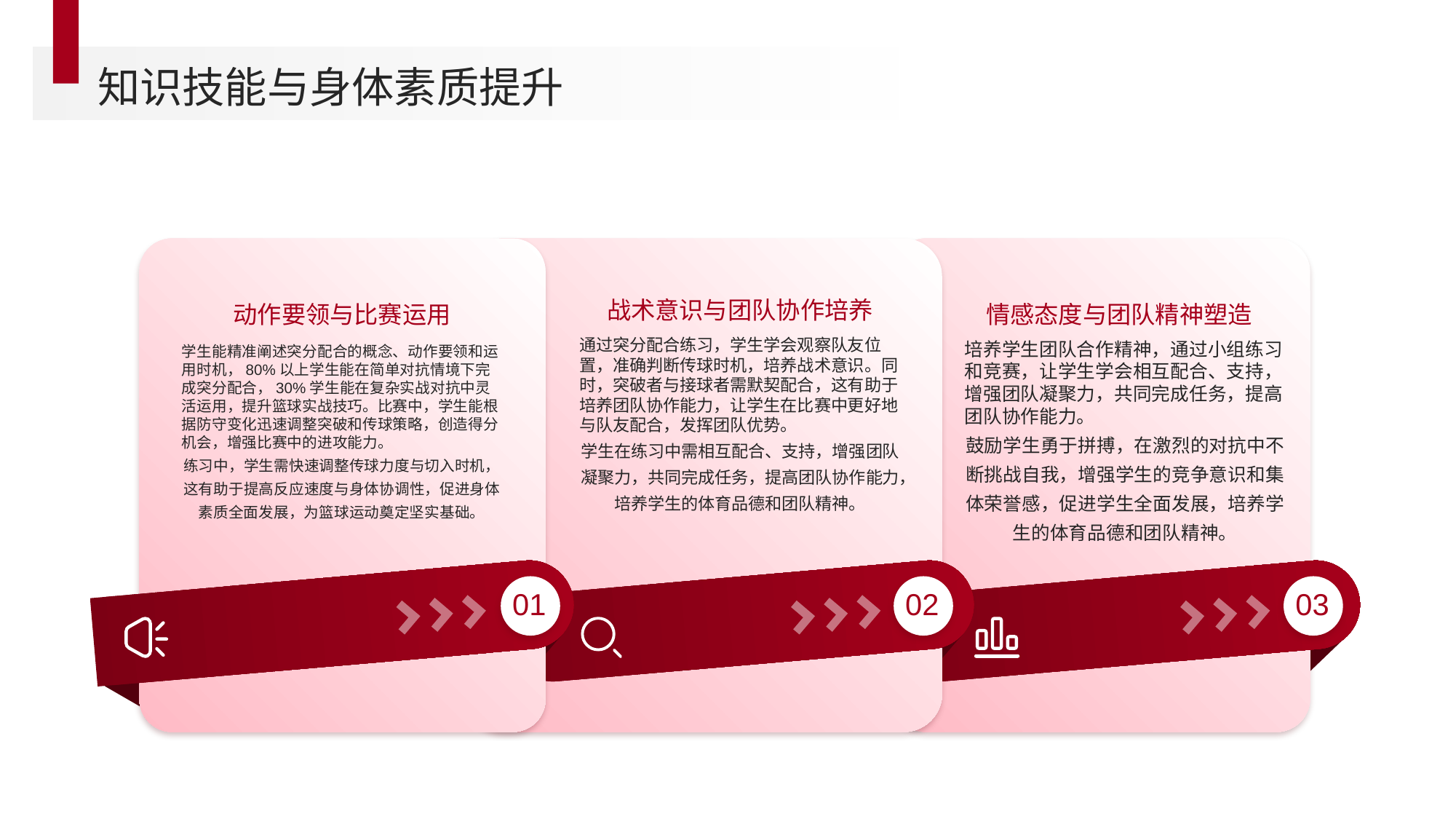

知识技能与身体素质提升

战术意识与团队协作培养
动作要领与比赛运用
情感态度与团队精神塑造
通过突分配合练习，学生学会观察队友位置，准确判断传球时机，培养战术意识。同时，突破者与接球者需默契配合，这有助于培养团队协作能力，让学生在比赛中更好地与队友配合，发挥团队优势。
学生在练习中需相互配合、支持，增强团队凝聚力，共同完成任务，提高团队协作能力，培养学生的体育品德和团队精神。
培养学生团队合作精神，通过小组练习和竞赛，让学生学会相互配合、支持，增强团队凝聚力，共同完成任务，提高团队协作能力。
鼓励学生勇于拼搏，在激烈的对抗中不断挑战自我，增强学生的竞争意识和集体荣誉感，促进学生全面发展，培养学生的体育品德和团队精神。
学生能精准阐述突分配合的概念、动作要领和运用时机，80%以上学生能在简单对抗情境下完成突分配合，30%学生能在复杂实战对抗中灵活运用，提升篮球实战技巧。比赛中，学生能根据防守变化迅速调整突破和传球策略，创造得分机会，增强比赛中的进攻能力。
练习中，学生需快速调整传球力度与切入时机，这有助于提高反应速度与身体协调性，促进身体素质全面发展，为篮球运动奠定坚实基础。
01
02
03